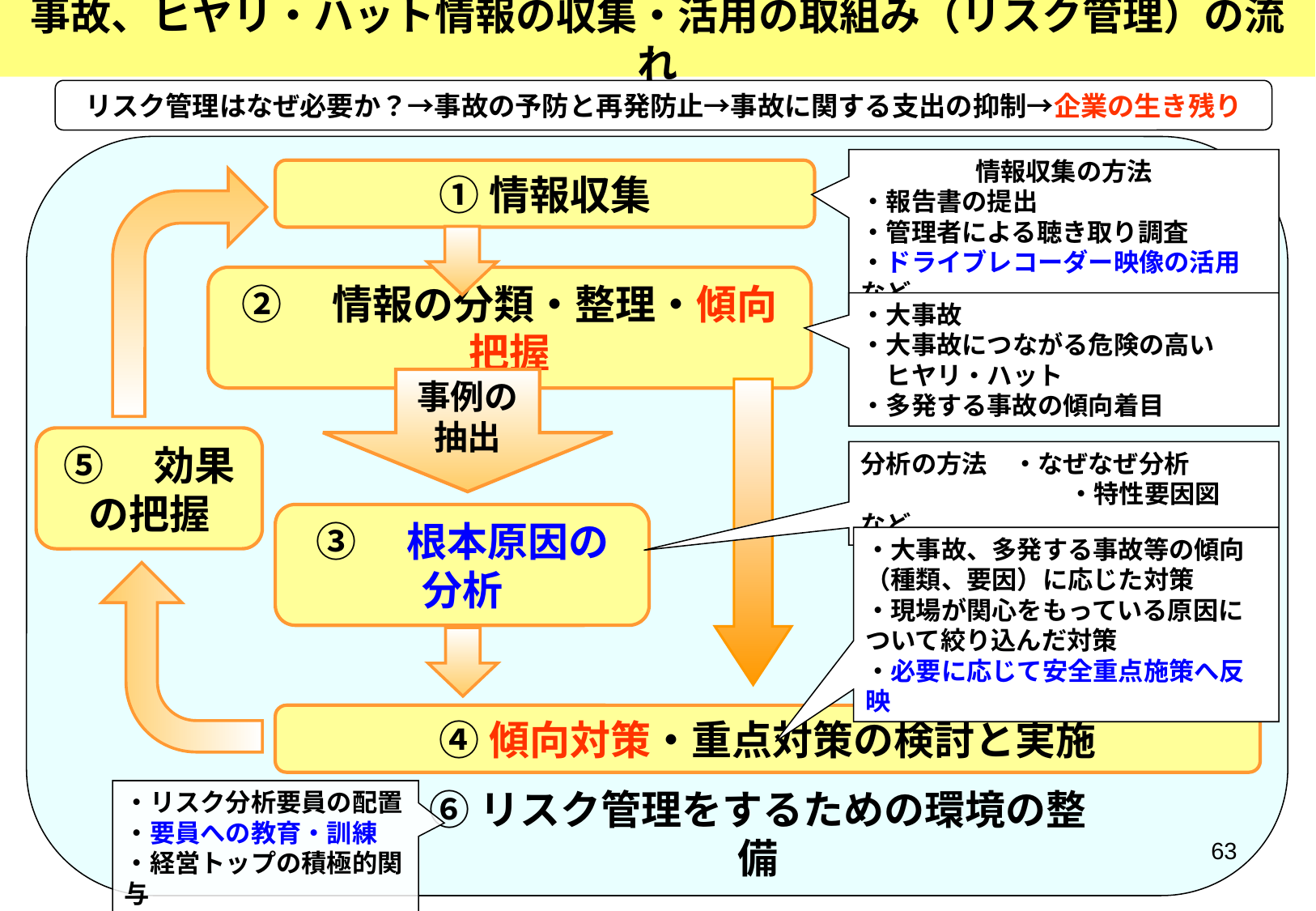

事故、ヒヤリ・ハット情報の収集・活用の取組み（リスク管理）の流れ
リスク管理はなぜ必要か？→事故の予防と再発防止→事故に関する支出の抑制→企業の生き残り

情報収集の方法
・報告書の提出
・管理者による聴き取り調査
・ドライブレコーダー映像の活用　など
①情報収集

②　情報の分類・整理・傾向把握
・大事故
・大事故につながる危険の高い
　ヒヤリ・ハット
・多発する事故の傾向着目
事例の抽出

⑤　効果の把握
分析の方法　・なぜなぜ分析
　　　　　　　　 ・特性要因図　など
③　根本原因の
分析
・大事故、多発する事故等の傾向（種類、要因）に応じた対策
・現場が関心をもっている原因について絞り込んだ対策
・必要に応じて安全重点施策へ反映

④傾向対策・重点対策の検討と実施
・リスク分析要員の配置
・要員への教育・訓練
・経営トップの積極的関与
⑥リスク管理をするための環境の整備
63